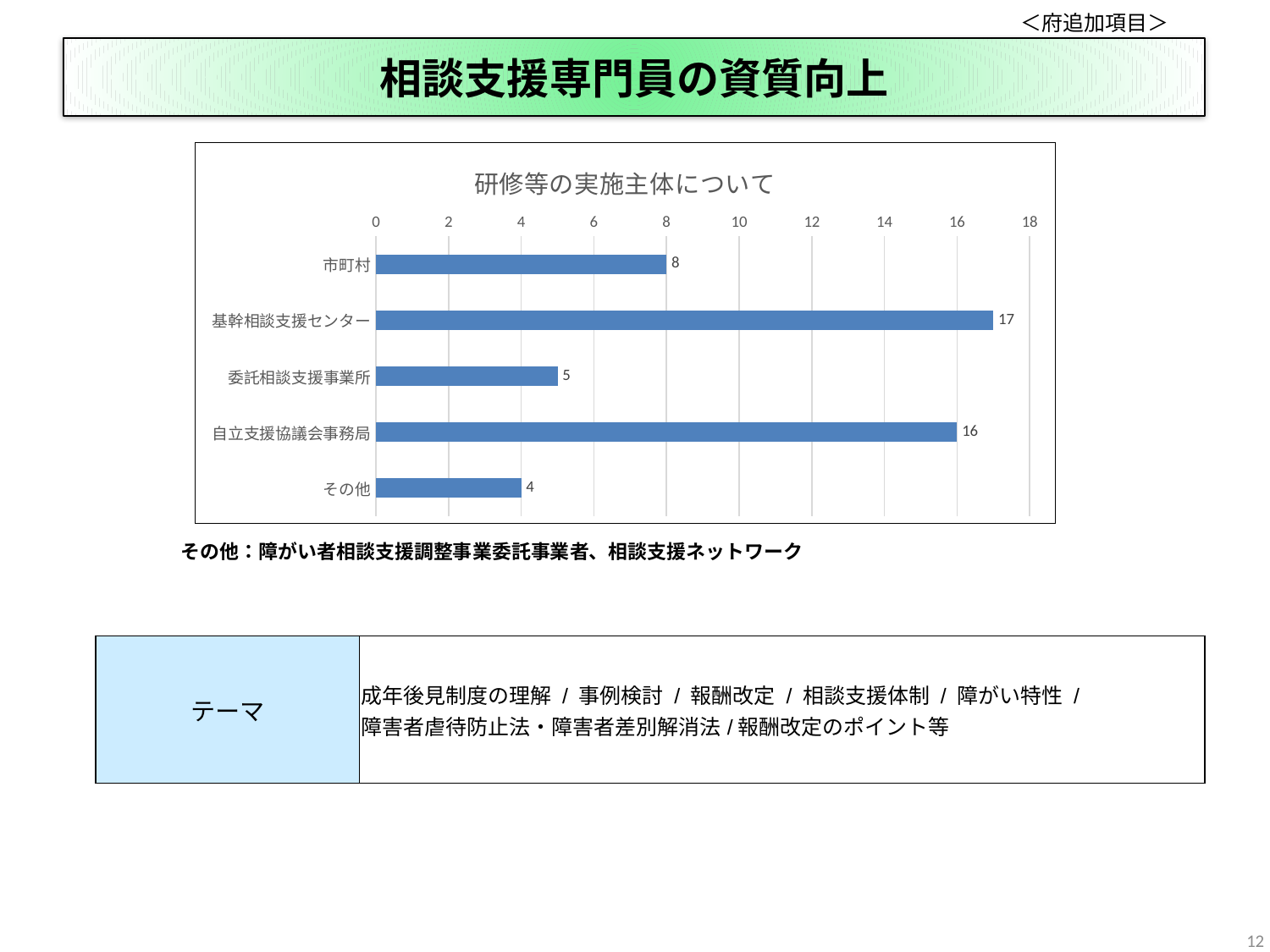

＜府追加項目＞
# 相談支援専門員の資質向上

### Chart: 研修等の実施主体について

| Category | 研修等の実施主体について、教えてください。 |
|---|---|
| 市町村 | 8.0 |
| 基幹相談支援センター | 17.0 |
| 委託相談支援事業所 | 5.0 |
| 自立支援協議会事務局 | 16.0 |
| その他 | 4.0 |
その他：障がい者相談支援調整事業委託事業者、相談支援ネットワーク
| テーマ | 成年後見制度の理解 / 事例検討 / 報酬改定 / 相談支援体制 / 障がい特性 / 障害者虐待防止法・障害者差別解消法/報酬改定のポイント等 |
| --- | --- |
12